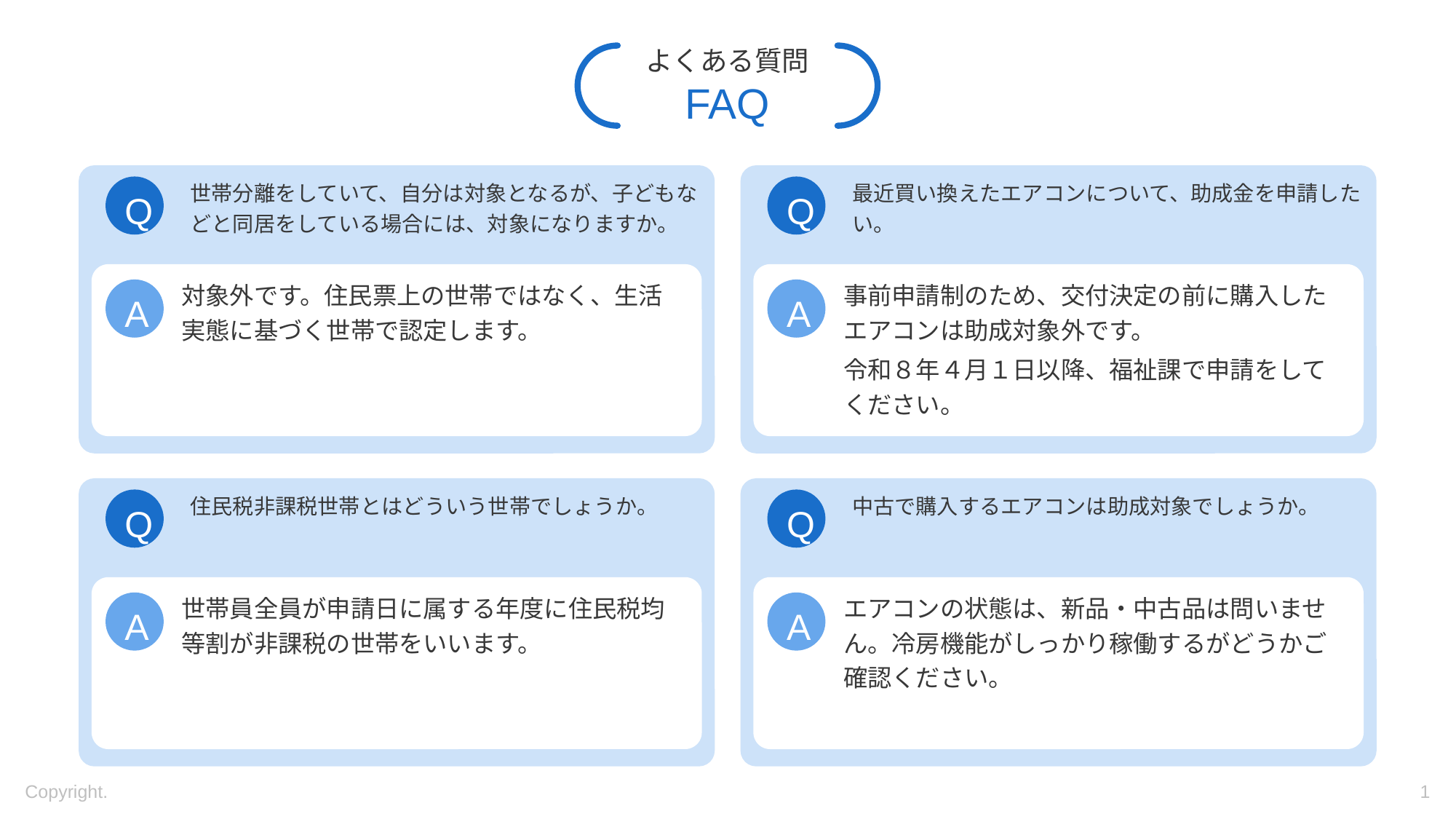

よくある質問
FAQ
世帯分離をしていて、自分は対象となるが、子どもなどと同居をしている場合には、対象になりますか。
最近買い換えたエアコンについて、助成金を申請したい。
Q
Q
対象外です。住民票上の世帯ではなく、生活実態に基づく世帯で認定します。
事前申請制のため、交付決定の前に購入したエアコンは助成対象外です。
令和８年４月１日以降、福祉課で申請をしてください。
A
A
住民税非課税世帯とはどういう世帯でしょうか。
中古で購入するエアコンは助成対象でしょうか。
Q
Q
世帯員全員が申請日に属する年度に住民税均等割が非課税の世帯をいいます。
エアコンの状態は、新品・中古品は問いません。冷房機能がしっかり稼働するがどうかご確認ください。
A
A